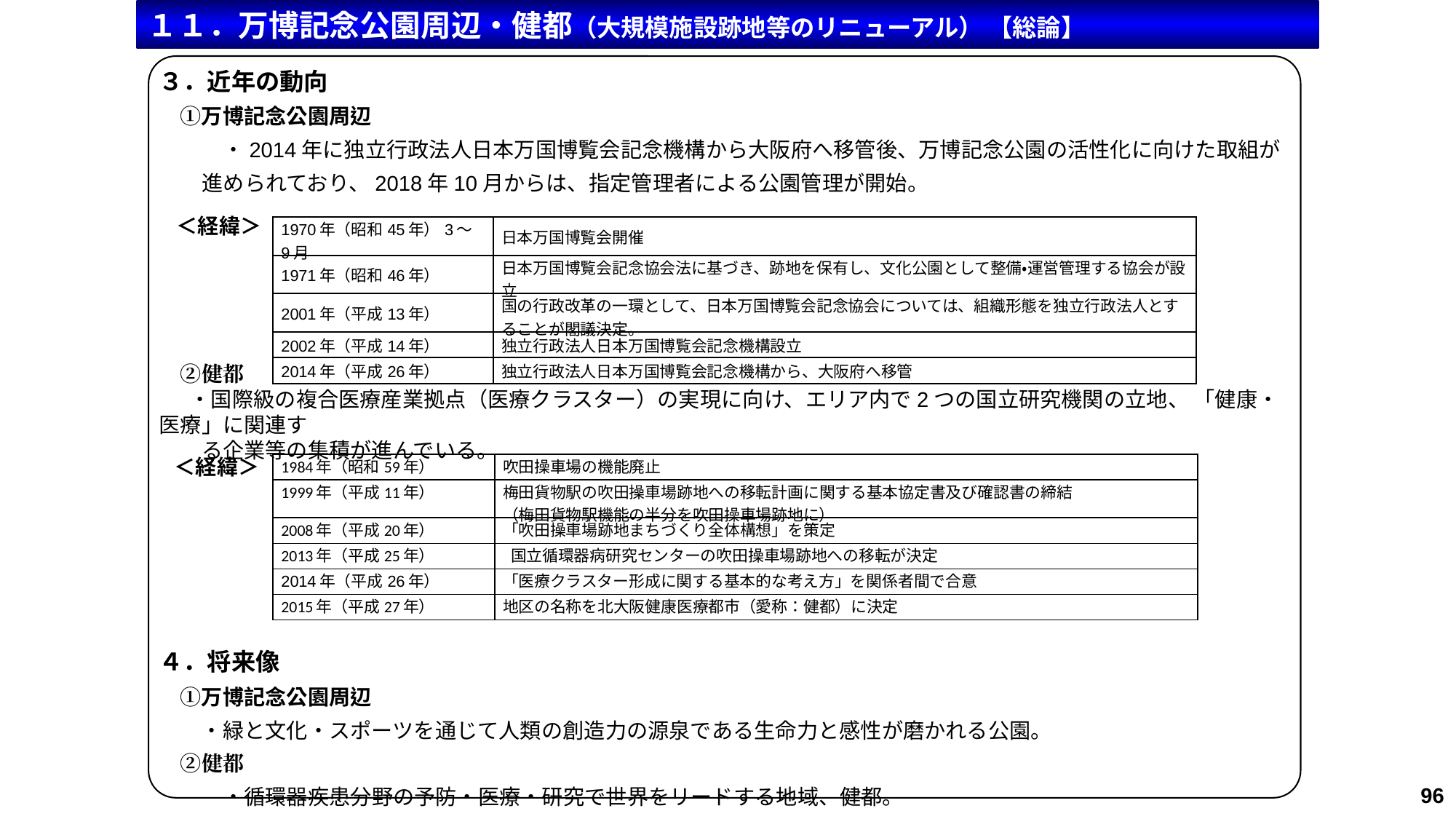

１１．万博記念公園周辺・健都（大規模施設跡地等のリニューアル） 【総論】

３．近年の動向
　①万博記念公園周辺
　　　・2014年に独立行政法人日本万国博覧会記念機構から大阪府へ移管後、万博記念公園の活性化に向けた取組が進められており、2018年10月からは、指定管理者による公園管理が開始。

　②健都
　  ・国際級の複合医療産業拠点（医療クラスター）の実現に向け、エリア内で2つの国立研究機関の立地、 「健康・医療」に関連す
　　る企業等の集積が進んでいる。

４．将来像
　①万博記念公園周辺
　　・緑と文化・スポーツを通じて人類の創造力の源泉である生命力と感性が磨かれる公園。
　②健都
　　　・循環器疾患分野の予防・医療・研究で世界をリードする地域、健都。
＜経緯＞
| 1970年（昭和45年）3～9月 | 日本万国博覧会開催 |
| --- | --- |
| 1971年（昭和46年） | 日本万国博覧会記念協会法に基づき、跡地を保有し、文化公園として整備・運営管理する協会が設立 |
| 2001年（平成13年） | 国の行政改革の一環として、日本万国博覧会記念協会については、組織形態を独立行政法人とすることが閣議決定。 |
| 2002年（平成14年） | 独立行政法人日本万国博覧会記念機構設立 |
| 2014年（平成26年） | 独立行政法人日本万国博覧会記念機構から、大阪府へ移管 |
＜経緯＞
| 1984年（昭和59年） | 吹田操車場の機能廃止 |
| --- | --- |
| 1999年（平成11年） | 梅田貨物駅の吹田操車場跡地への移転計画に関する基本協定書及び確認書の締結 （梅田貨物駅機能の半分を吹田操車場跡地に） |
| 2008年（平成20年） | 「吹田操車場跡地まちづくり全体構想」を策定 |
| 2013年（平成25年） | 国立循環器病研究センターの吹田操車場跡地への移転が決定 |
| 2014年（平成26年） | 「医療クラスター形成に関する基本的な考え方」を関係者間で合意 |
| 2015年（平成27年） | 地区の名称を北大阪健康医療都市（愛称：健都）に決定 |
96